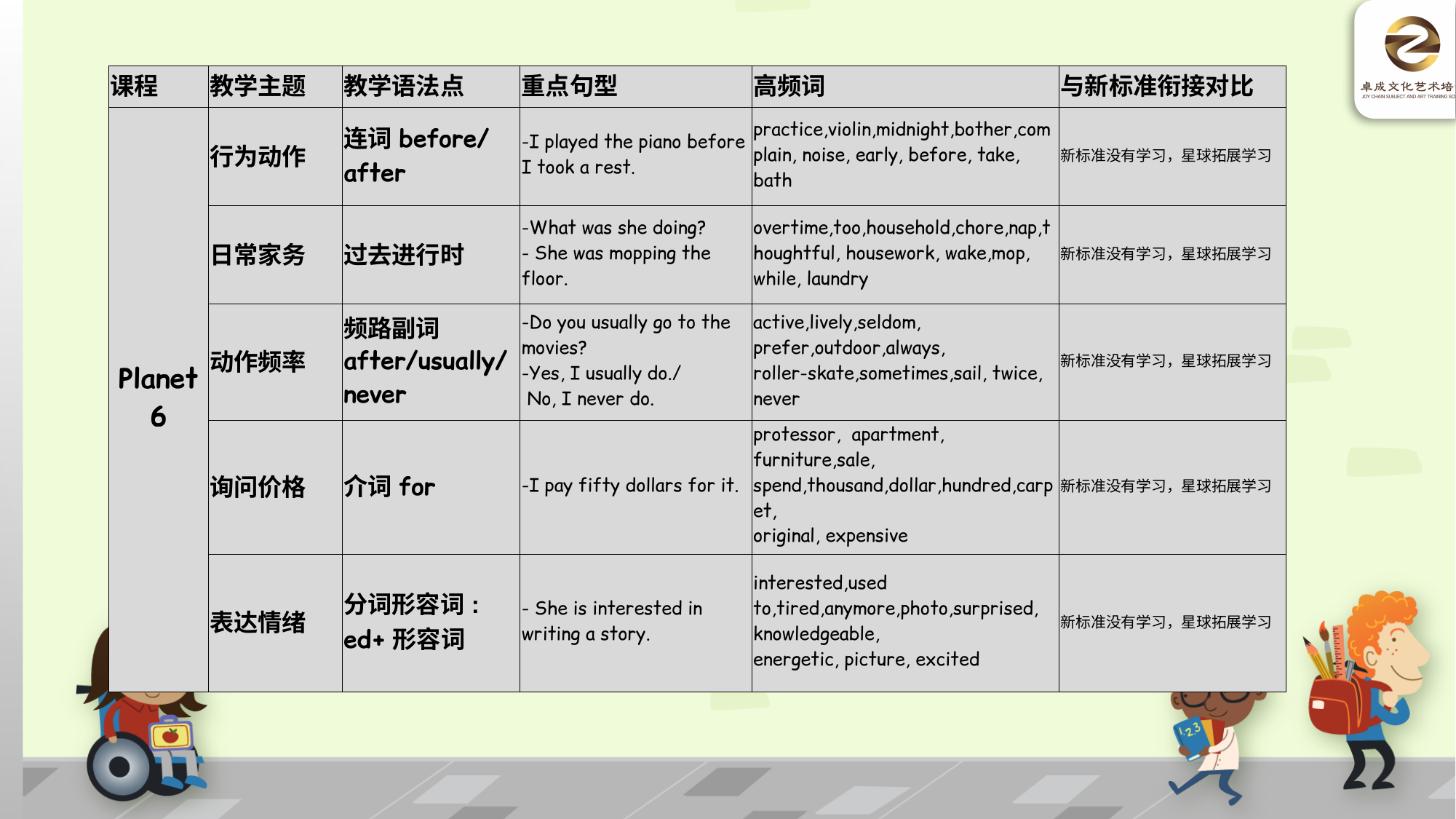

| 课程 | 教学主题 | 教学语法点 | 重点句型 | 高频词 | 与新标准衔接对比 |
| --- | --- | --- | --- | --- | --- |
| Planet 6 | 行为动作 | 连词before/ after | -I played the piano before I took a rest. | practice,violin,midnight,bother,complain, noise, early, before, take, bath | 新标准没有学习，星球拓展学习 |
|  | 日常家务 | 过去进行时 | -What was she doing? - She was mopping the floor. | overtime,too,household,chore,nap,thoughtful, housework, wake,mop, while, laundry | 新标准没有学习，星球拓展学习 |
|  | 动作频率 | 频路副词 after/usually/never | -Do you usually go to the movies? -Yes, I usually do./ No, I never do. | active,lively,seldom, prefer,outdoor,always, roller-skate,sometimes,sail, twice, never | 新标准没有学习，星球拓展学习 |
|  | 询问价格 | 介词for | -I pay fifty dollars for it. | protessor, apartment, furniture,sale, spend,thousand,dollar,hundred,carpet, original, expensive | 新标准没有学习，星球拓展学习 |
|  | 表达情绪 | 分词形容词: ed+形容词 | - She is interested in writing a story. | interested,used to,tired,anymore,photo,surprised, knowledgeable, energetic, picture, excited | 新标准没有学习，星球拓展学习 |